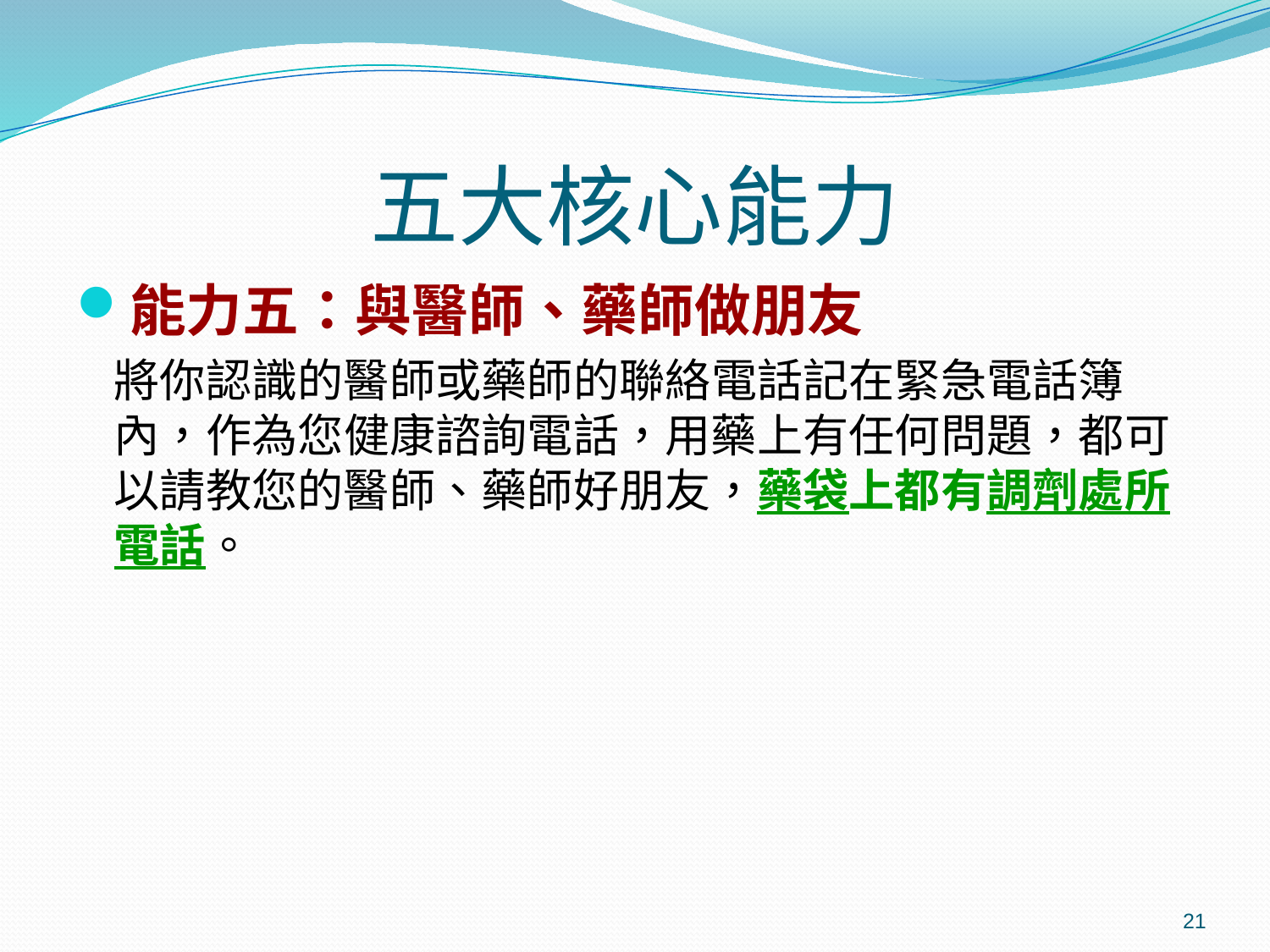

# 五大核心能力
能力五：與醫師、藥師做朋友
	將你認識的醫師或藥師的聯絡電話記在緊急電話簿內，作為您健康諮詢電話，用藥上有任何問題，都可以請教您的醫師、藥師好朋友，藥袋上都有調劑處所電話。
21